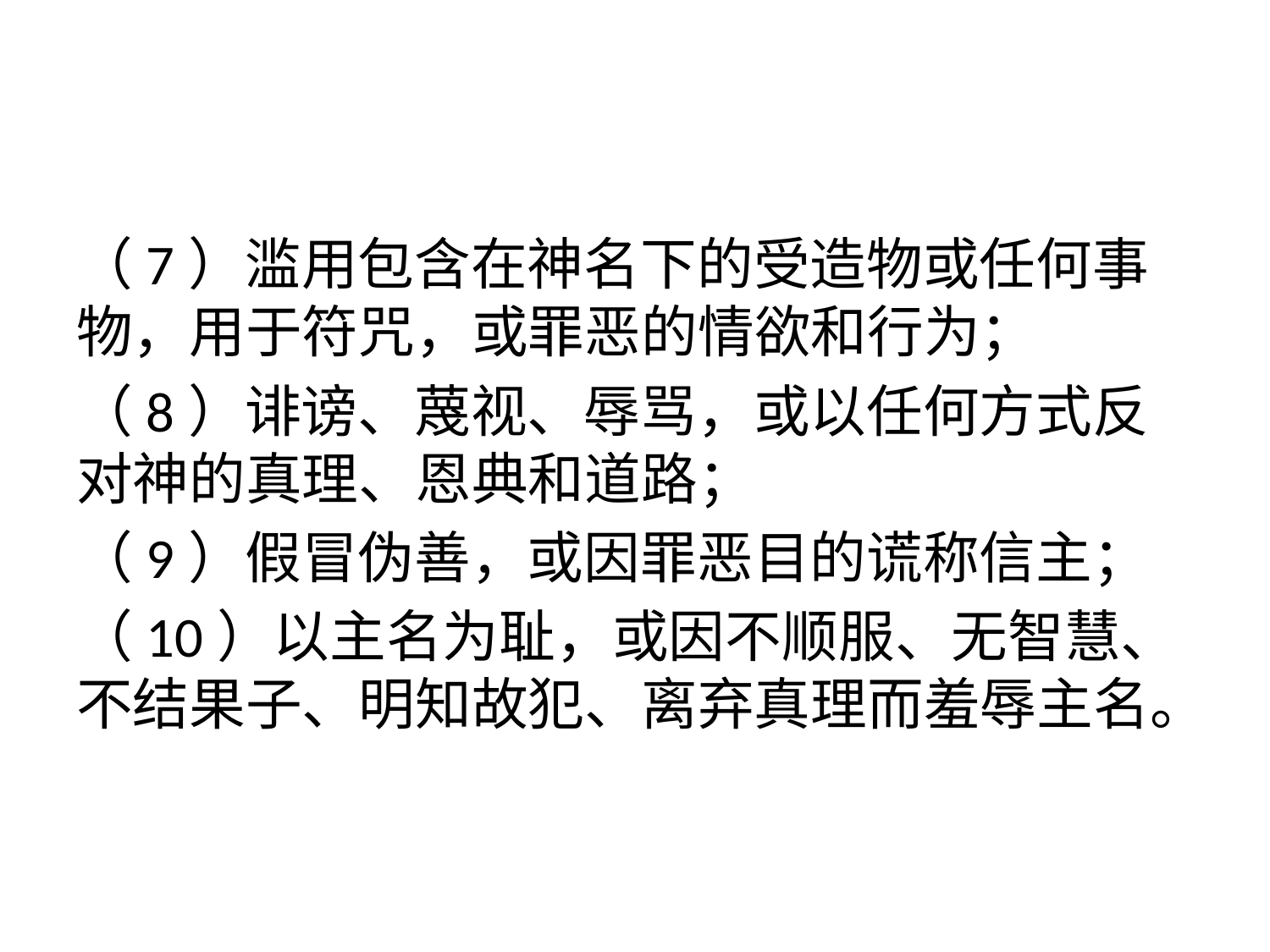

#
（7）滥用包含在神名下的受造物或任何事物，用于符咒，或罪恶的情欲和行为；
（8）诽谤、蔑视、辱骂，或以任何方式反对神的真理、恩典和道路；
（9）假冒伪善，或因罪恶目的谎称信主；
（10）以主名为耻，或因不顺服、无智慧、不结果子、明知故犯、离弃真理而羞辱主名。